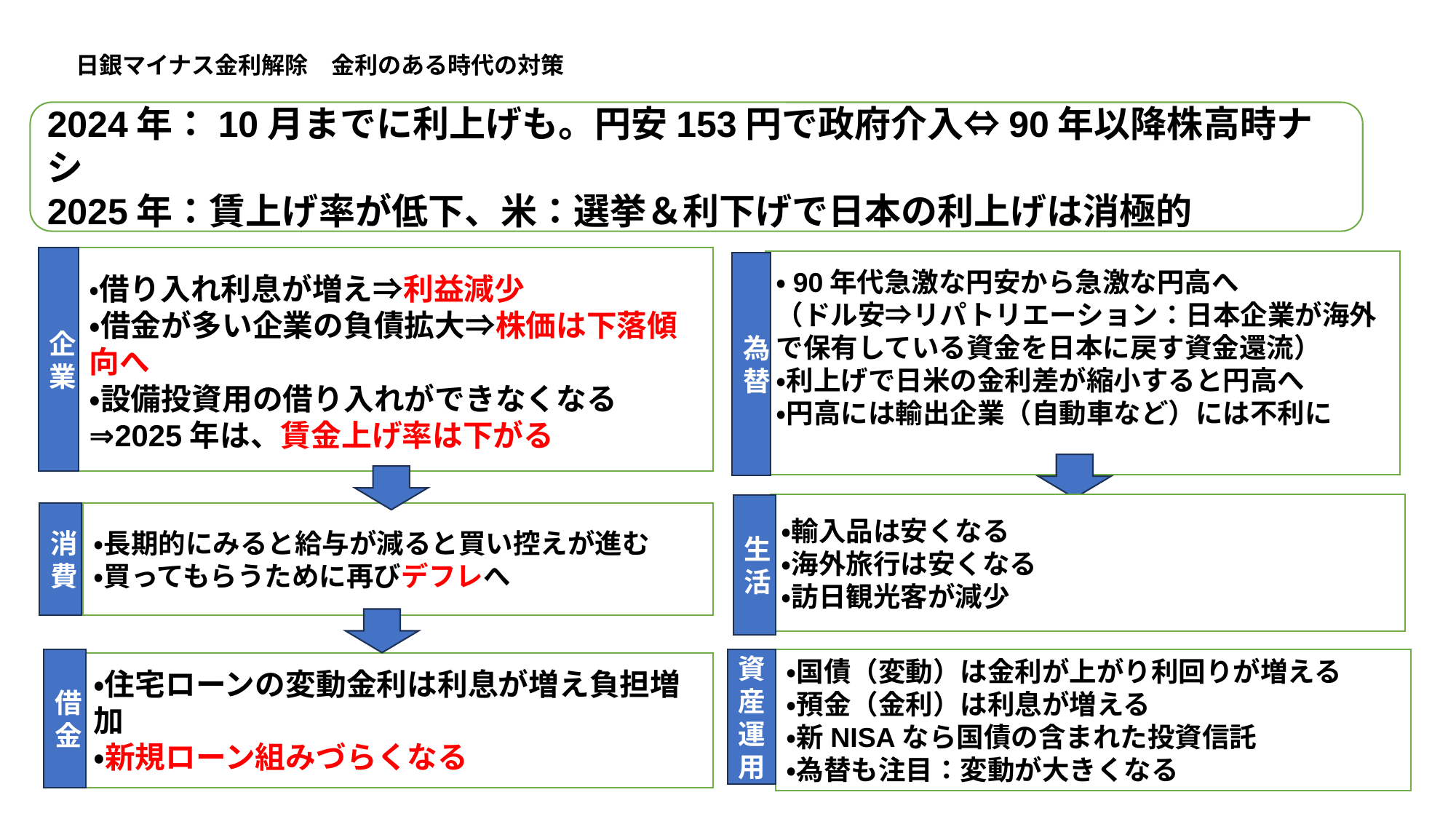

# 日銀マイナス金利解除　金利のある時代の対策
2024年：10月までに利上げも。円安153円で政府介入⇔90年以降株高時ナシ
2025年：賃上げ率が低下、米：選挙＆利下げで日本の利上げは消極的
企業

・借り入れ利息が増え⇒利益減少
・借金が多い企業の負債拡大⇒株価は下落傾向へ
・設備投資用の借り入れができなくなる
⇒2025年は、賃金上げ率は下がる

・90年代急激な円安から急激な円高へ
（ドル安⇒リパトリエーション：日本企業が海外で保有している資金を日本に戻す資金還流）
・利上げで日米の金利差が縮小すると円高へ
・円高には輸出企業（自動車など）には不利に

為替

・輸入品は安くなる
・海外旅行は安くなる
・訪日観光客が減少

生活
消費

・長期的にみると給与が減ると買い控えが進む
・買ってもらうために再びデフレへ

資産運用
・国債（変動）は金利が上がり利回りが増える
・預金（金利）は利息が増える
・新NISAなら国債の含まれた投資信託
・為替も注目：変動が大きくなる
借金
・住宅ローンの変動金利は利息が増え負担増加
・新規ローン組みづらくなる